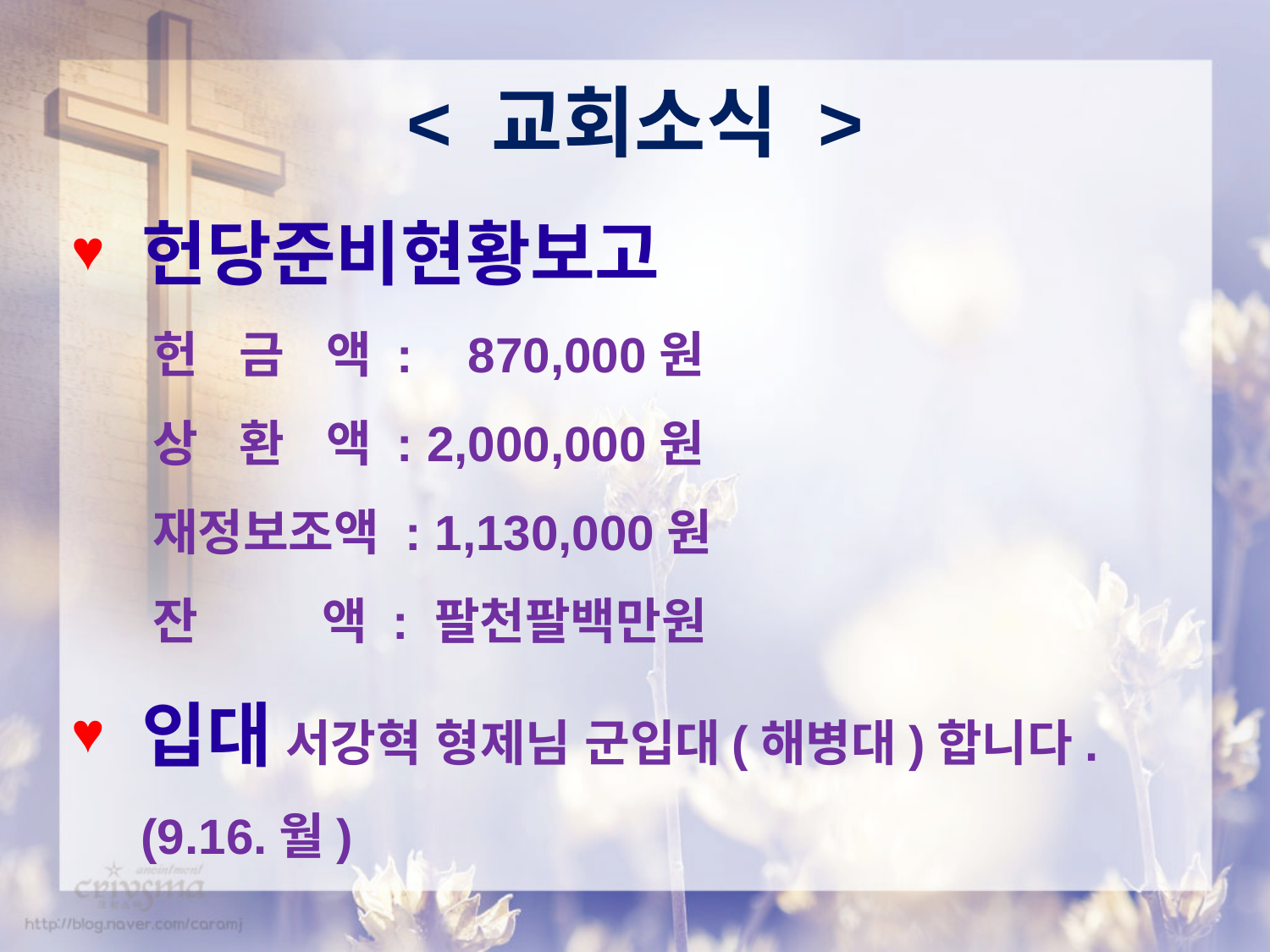

< 교회소식 >
 헌당준비현황보고
     헌   금   액 :    870,000원
     상   환   액 : 2,000,000원
     재정보조액 : 1,130,000원
     잔         액 : 팔천팔백만원
 입대 서강혁 형제님 군입대(해병대)합니다.
     (9.16.월)